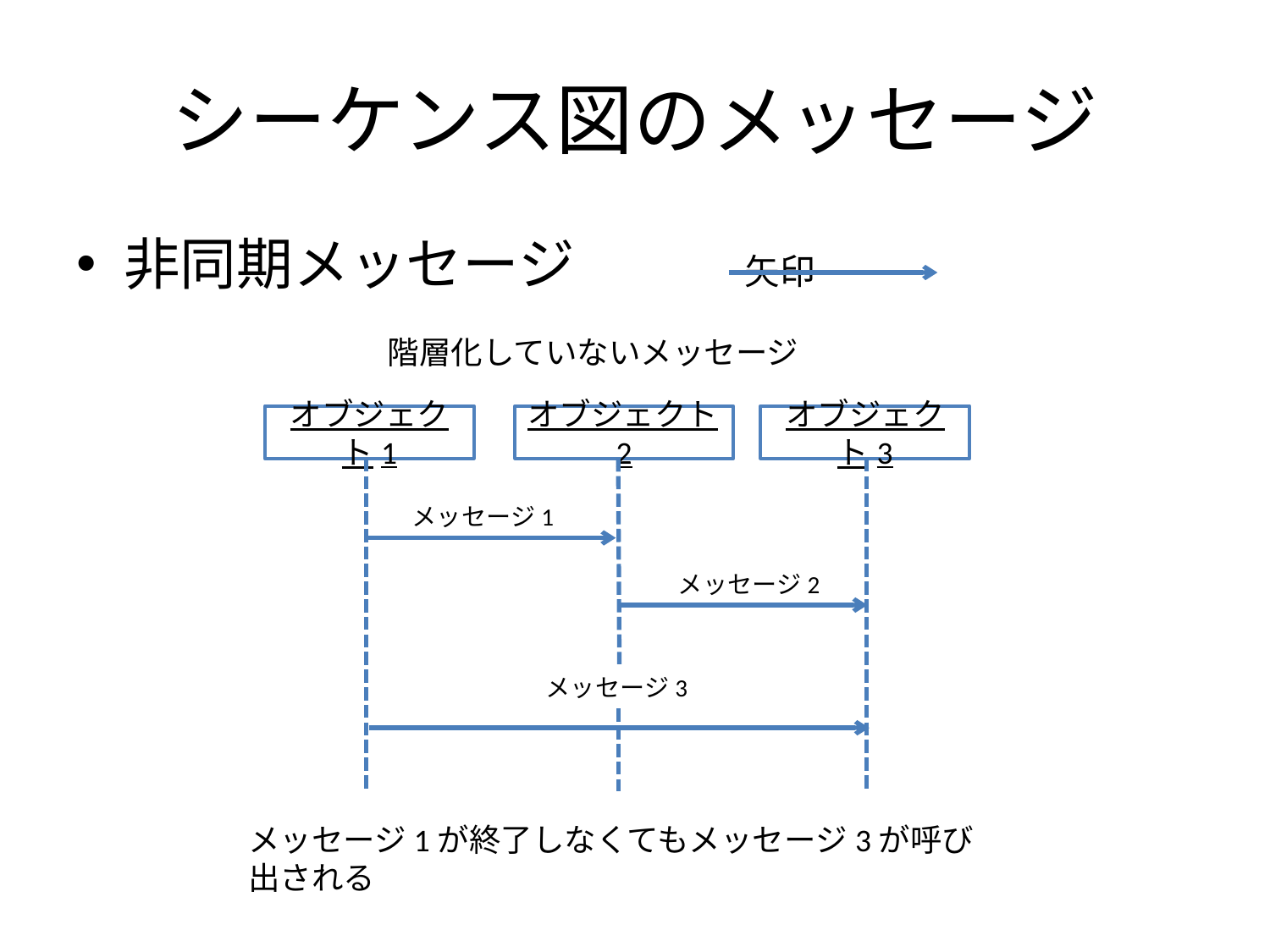

# シーケンス図のメッセージ
非同期メッセージ　　　矢印
階層化していないメッセージ
オブジェクト1
オブジェクト2
オブジェクト3
メッセージ1
メッセージ2
メッセージ3
メッセージ1が終了しなくてもメッセージ3が呼び出される